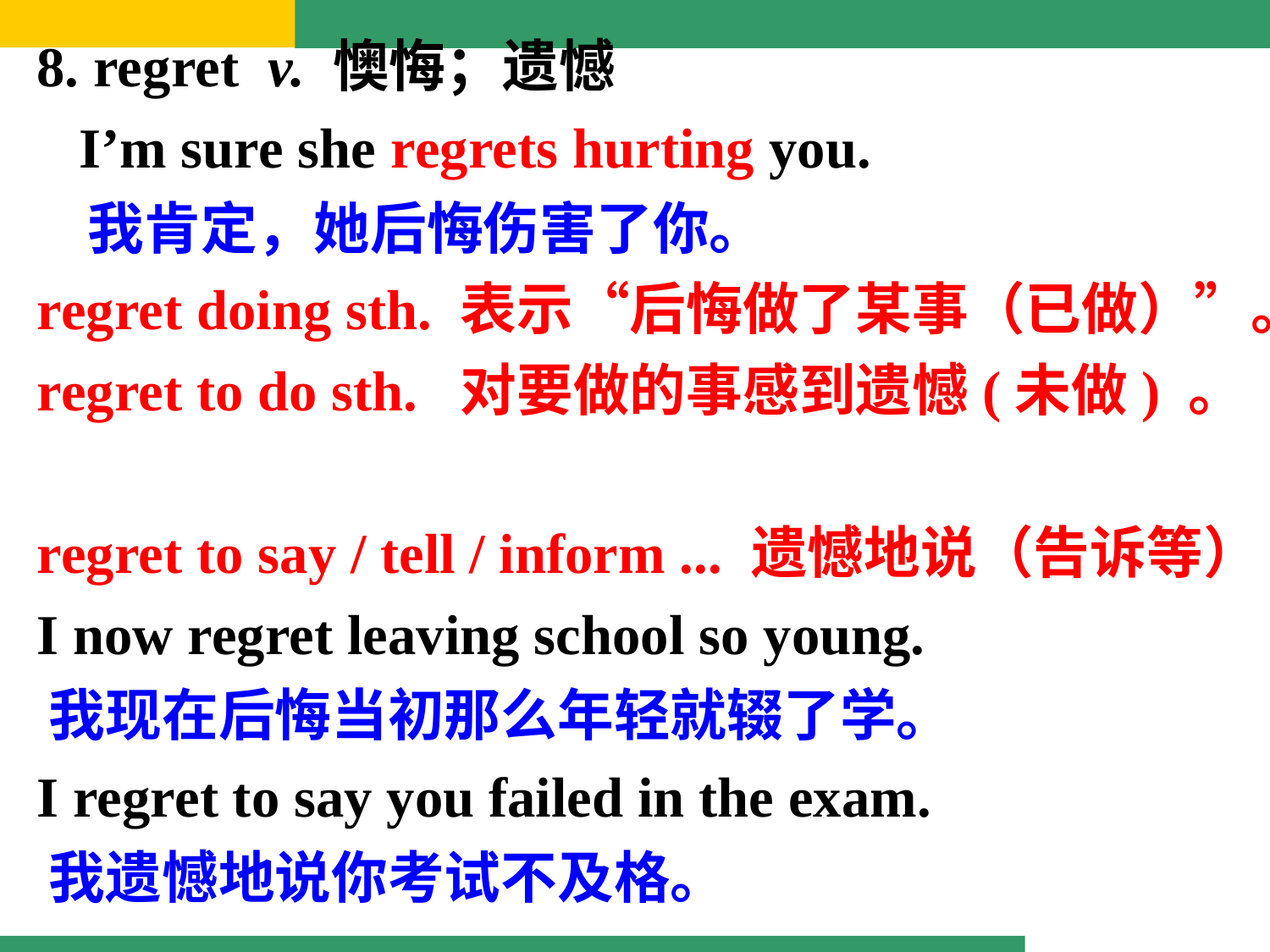

8. regret  v. 懊悔；遗憾
    I’m sure she regrets hurting you.
    我肯定，她后悔伤害了你。
 regret doing sth. 表示“后悔做了某事（已做）”。
 regret to do sth.  对要做的事感到遗憾(未做) 。
 regret to say / tell / inform ... 遗憾地说（告诉等）
 I now regret leaving school so young.
 我现在后悔当初那么年轻就辍了学。
 I regret to say you failed in the exam.
 我遗憾地说你考试不及格。